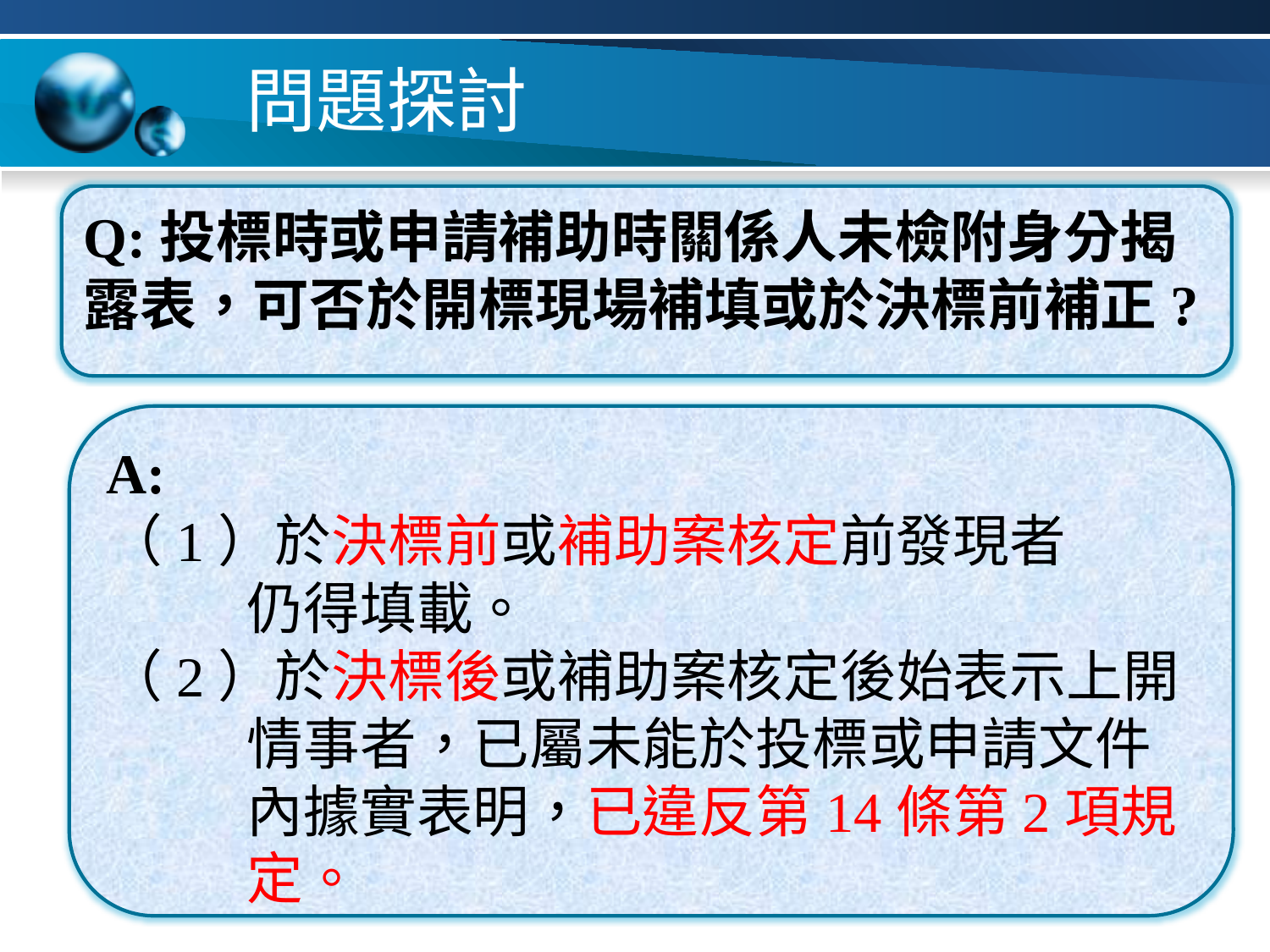

# 問題探討
Q:投標時或申請補助時關係人未檢附身分揭露表，可否於開標現場補填或於決標前補正?
A:
（1）於決標前或補助案核定前發現者
          仍得填載。
（2）於決標後或補助案核定後始表示上開
          情事者，已屬未能於投標或申請文件
          內據實表明，已違反第14條第2項規
          定。